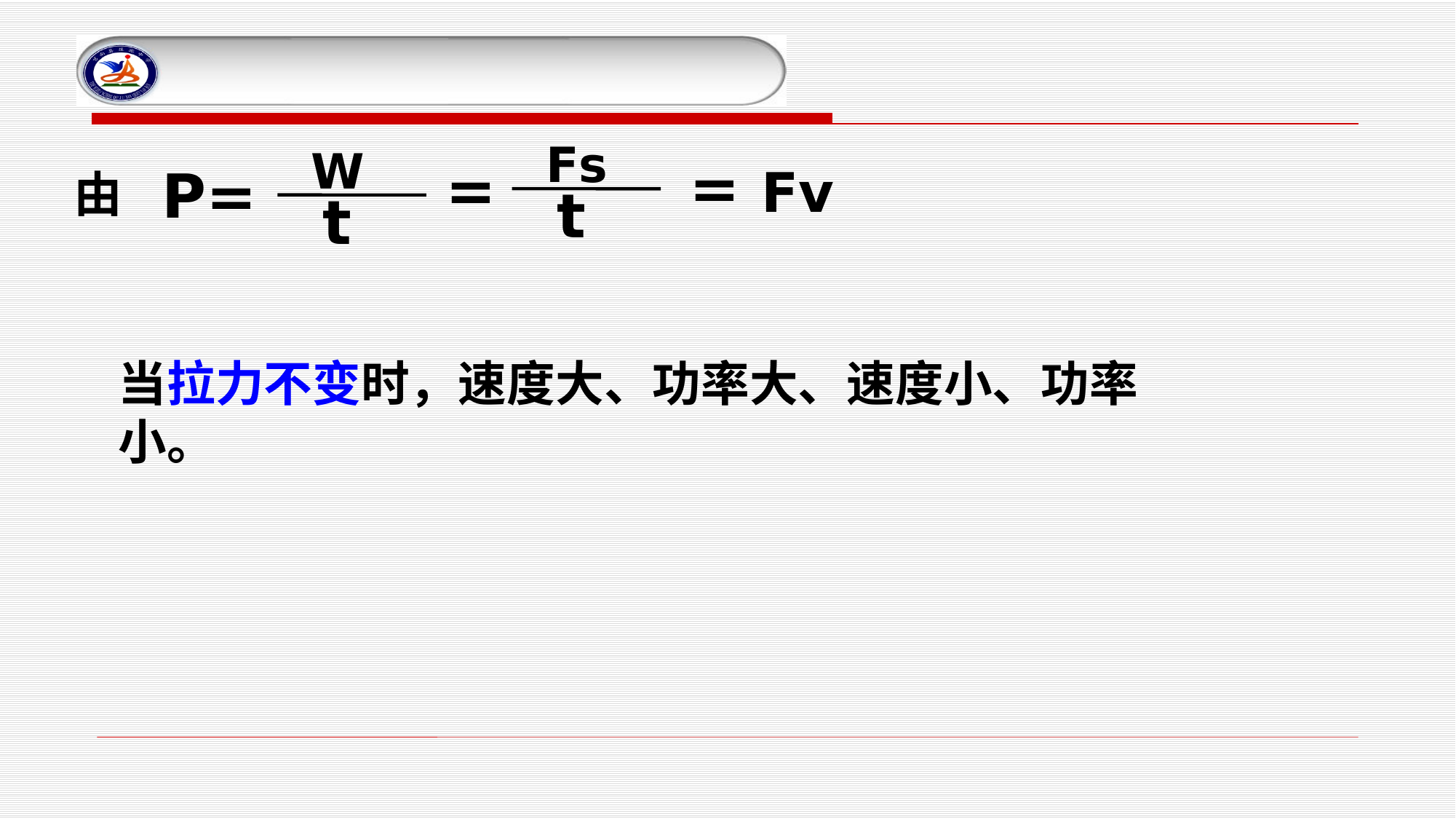

Fs
t

W
t

P=
=
=
Fv
由
当拉力不变时，速度大、功率大、速度小、功率小。